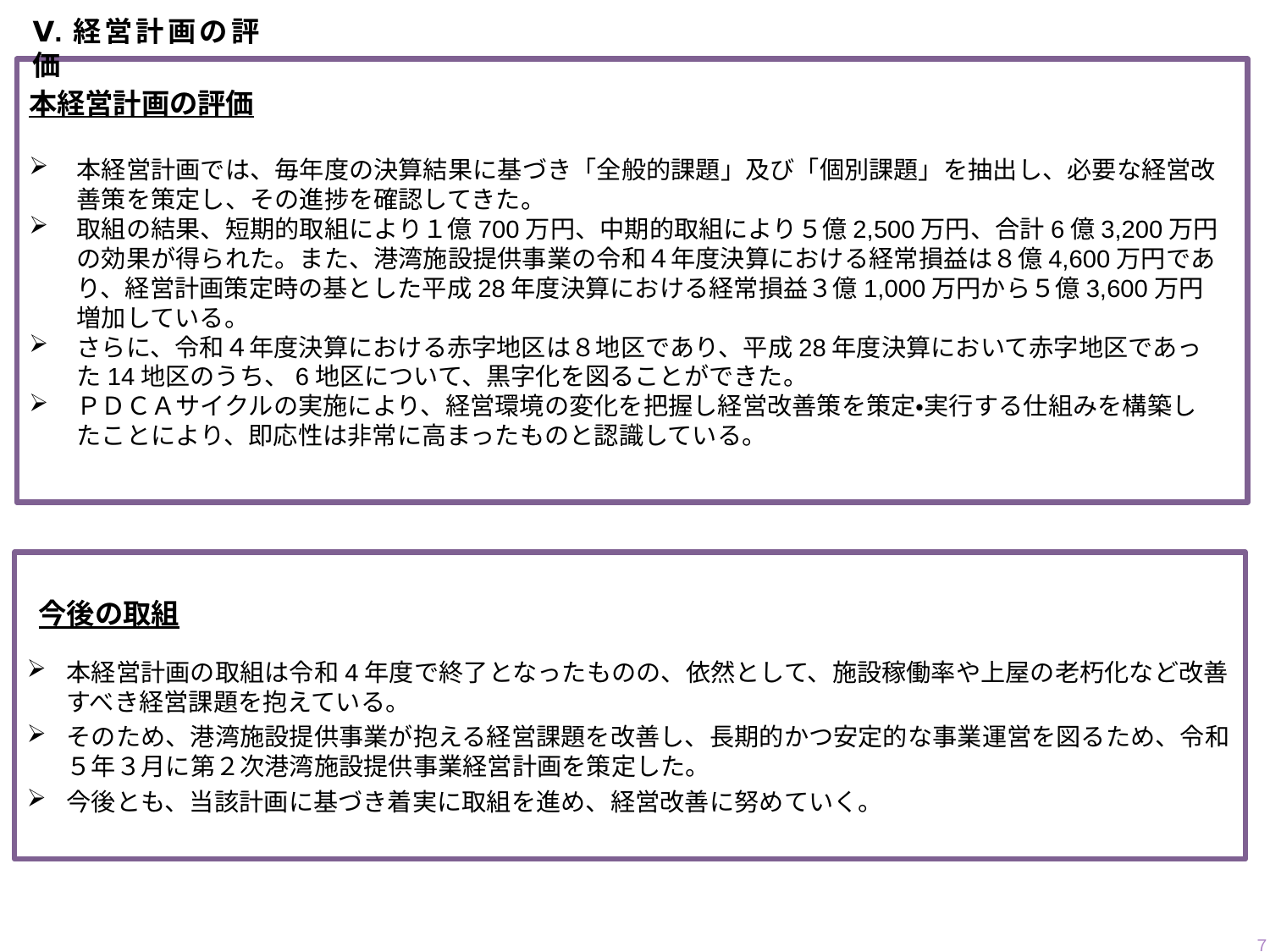

Ⅴ.経営計画の評価

本経営計画の評価

本経営計画では、毎年度の決算結果に基づき「全般的課題」及び「個別課題」を抽出し、必要な経営改善策を策定し、その進捗を確認してきた。
取組の結果、短期的取組により１億700万円、中期的取組により５億2,500万円、合計6億3,200万円の効果が得られた。また、港湾施設提供事業の令和４年度決算における経常損益は８億4,600万円であり、経営計画策定時の基とした平成28年度決算における経常損益３億1,000万円から５億3,600万円増加している。
さらに、令和４年度決算における赤字地区は８地区であり、平成28年度決算において赤字地区であった14地区のうち、6地区について、黒字化を図ることができた。
ＰＤＣＡサイクルの実施により、経営環境の変化を把握し経営改善策を策定・実行する仕組みを構築したことにより、即応性は非常に高まったものと認識している。
 今後の取組

本経営計画の取組は令和4年度で終了となったものの、依然として、施設稼働率や上屋の老朽化など改善すべき経営課題を抱えている。
そのため、港湾施設提供事業が抱える経営課題を改善し、長期的かつ安定的な事業運営を図るため、令和５年３月に第２次港湾施設提供事業経営計画を策定した。
今後とも、当該計画に基づき着実に取組を進め、経営改善に努めていく。
７